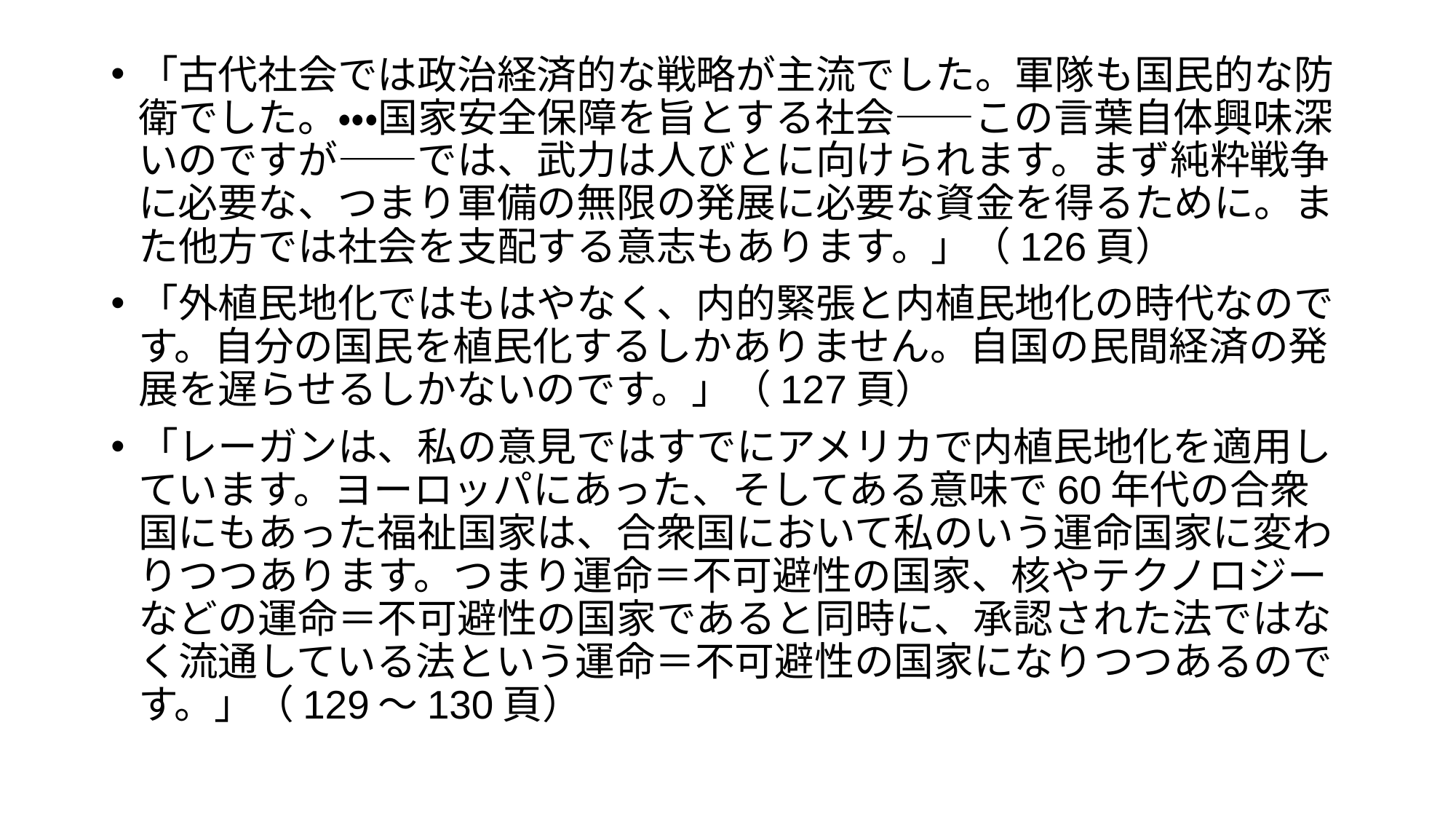

#
「古代社会では政治経済的な戦略が主流でした。軍隊も国民的な防衛でした。・・・国家安全保障を旨とする社会――この言葉自体興味深いのですが――では、武力は人びとに向けられます。まず純粋戦争に必要な、つまり軍備の無限の発展に必要な資金を得るために。また他方では社会を支配する意志もあります。」（126頁）
「外植民地化ではもはやなく、内的緊張と内植民地化の時代なのです。自分の国民を植民化するしかありません。自国の民間経済の発展を遅らせるしかないのです。」（127頁）
「レーガンは、私の意見ではすでにアメリカで内植民地化を適用しています。ヨーロッパにあった、そしてある意味で60年代の合衆国にもあった福祉国家は、合衆国において私のいう運命国家に変わりつつあります。つまり運命＝不可避性の国家、核やテクノロジーなどの運命＝不可避性の国家であると同時に、承認された法ではなく流通している法という運命＝不可避性の国家になりつつあるのです。」（129～130頁）